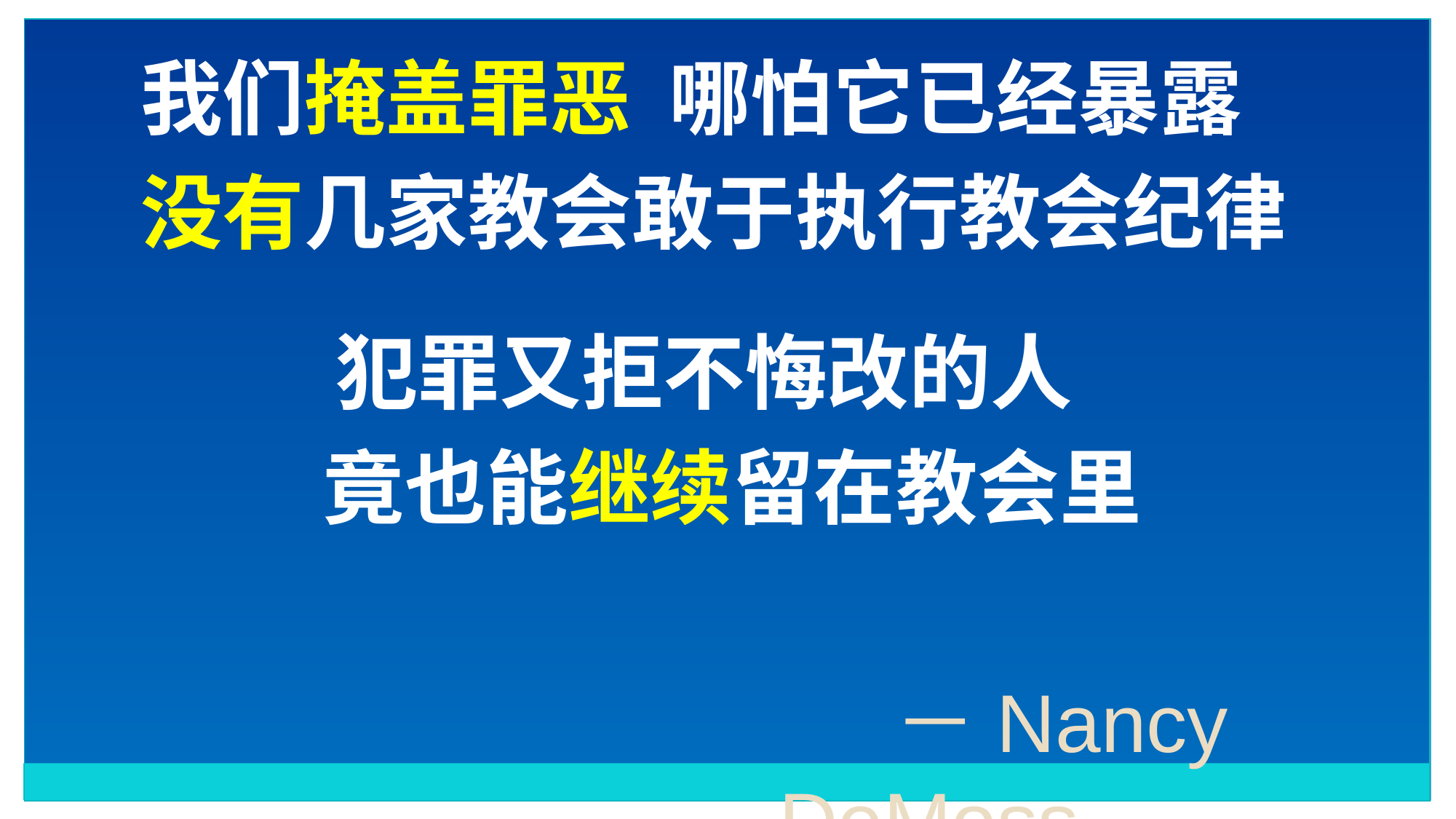

我们掩盖罪恶  哪怕它已经暴露
没有几家教会敢于执行教会纪律

犯罪又拒不悔改的人
竟也能继续留在教会里
－Nancy DeMoss